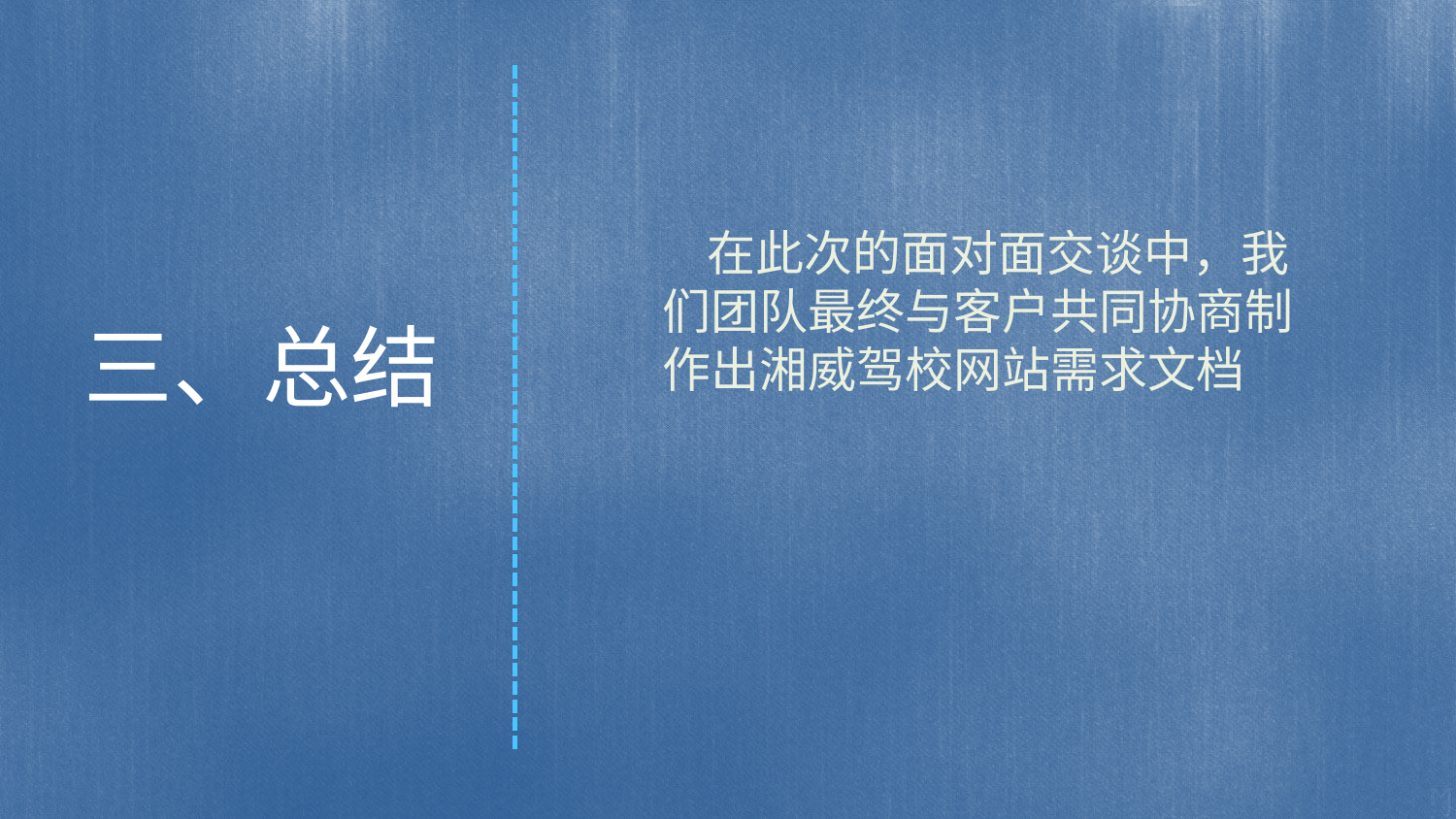

在此次的面对面交谈中，我们团队最终与客户共同协商制作出湘威驾校网站需求文档
三、总结